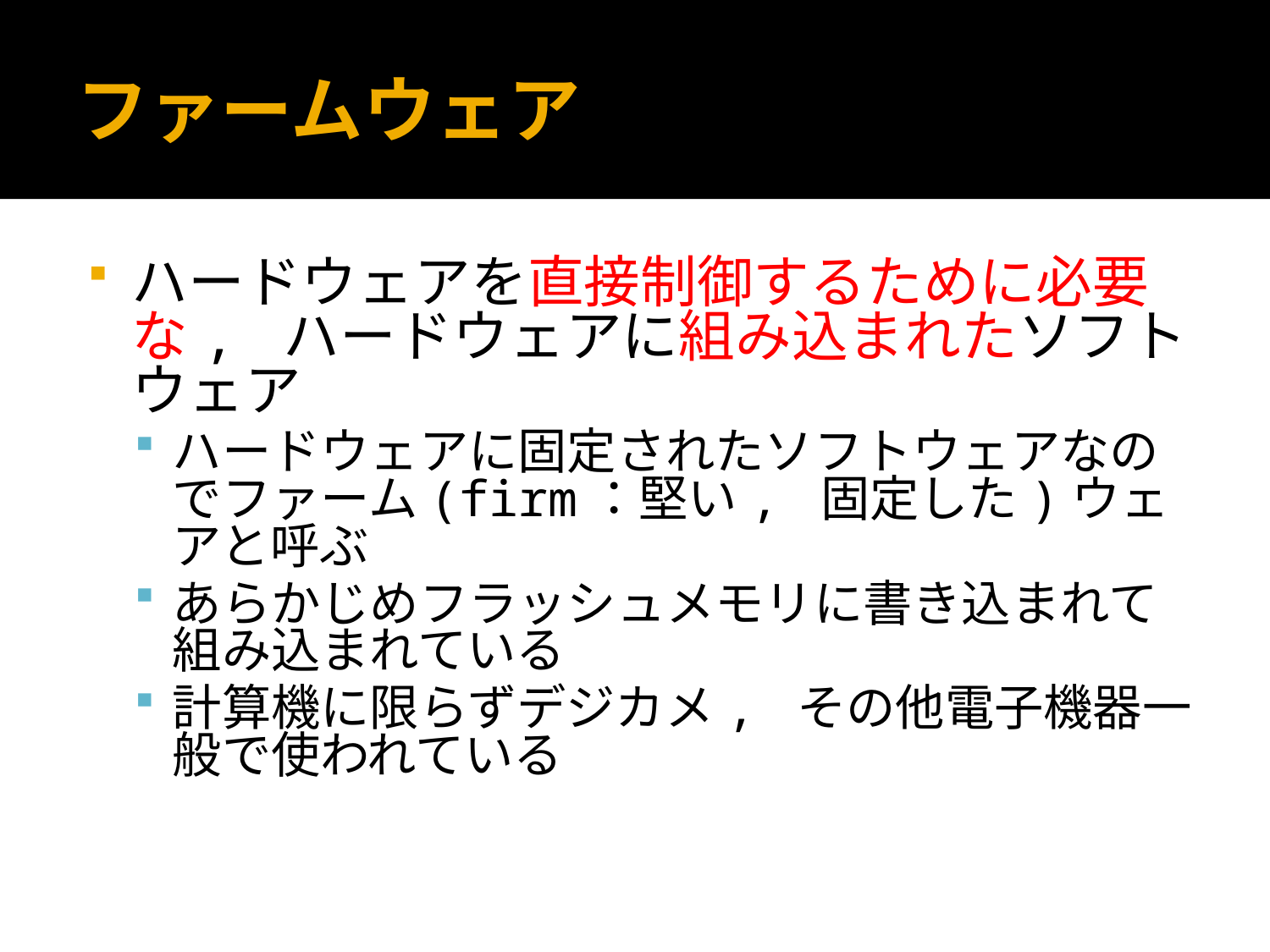

# ファームウェア
ハードウェアを直接制御するために必要な, ハードウェアに組み込まれたソフトウェア
ハードウェアに固定されたソフトウェアなのでファーム(firm：堅い, 固定した)ウェアと呼ぶ
あらかじめフラッシュメモリに書き込まれて組み込まれている
計算機に限らずデジカメ, その他電子機器一般で使われている